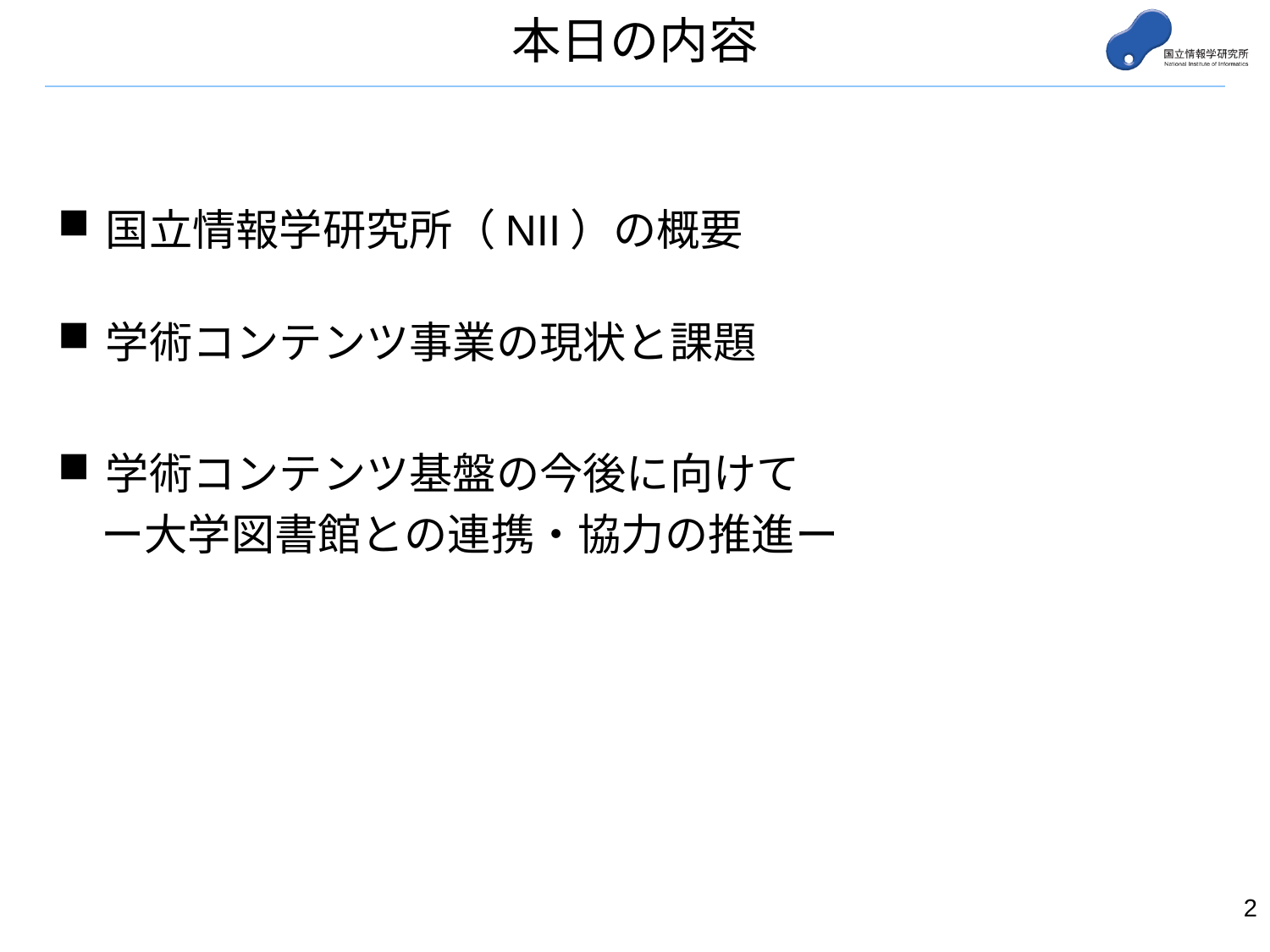

# 本日の内容
国立情報学研究所（NII）の概要

学術コンテンツ事業の現状と課題

学術コンテンツ基盤の今後に向けて
　ー大学図書館との連携・協力の推進ー
2